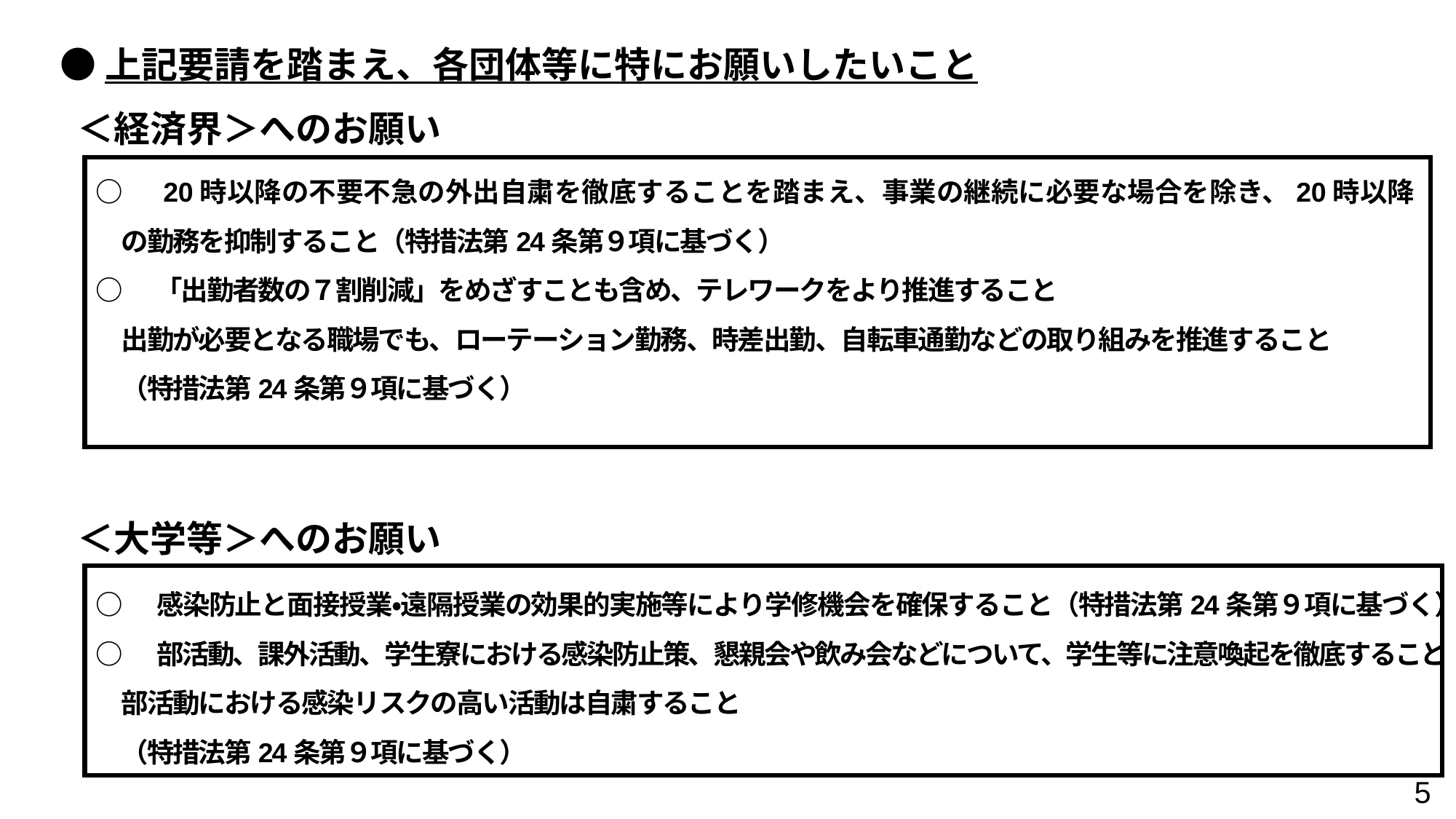

●上記要請を踏まえ、各団体等に特にお願いしたいこと
＜経済界＞へのお願い
○　20時以降の不要不急の外出自粛を徹底することを踏まえ、事業の継続に必要な場合を除き、20時以降
　の勤務を抑制すること（特措法第24条第９項に基づく）
○　「出勤者数の７割削減」をめざすことも含め、テレワークをより推進すること
　出勤が必要となる職場でも、ローテーション勤務、時差出勤、自転車通勤などの取り組みを推進すること
　（特措法第24条第９項に基づく）

＜大学等＞へのお願い
○　感染防止と面接授業・遠隔授業の効果的実施等により学修機会を確保すること（特措法第24条第９項に基づく）
○　部活動、課外活動、学生寮における感染防止策、懇親会や飲み会などについて、学生等に注意喚起を徹底すること
　部活動における感染リスクの高い活動は自粛すること
　（特措法第24条第９項に基づく）

5